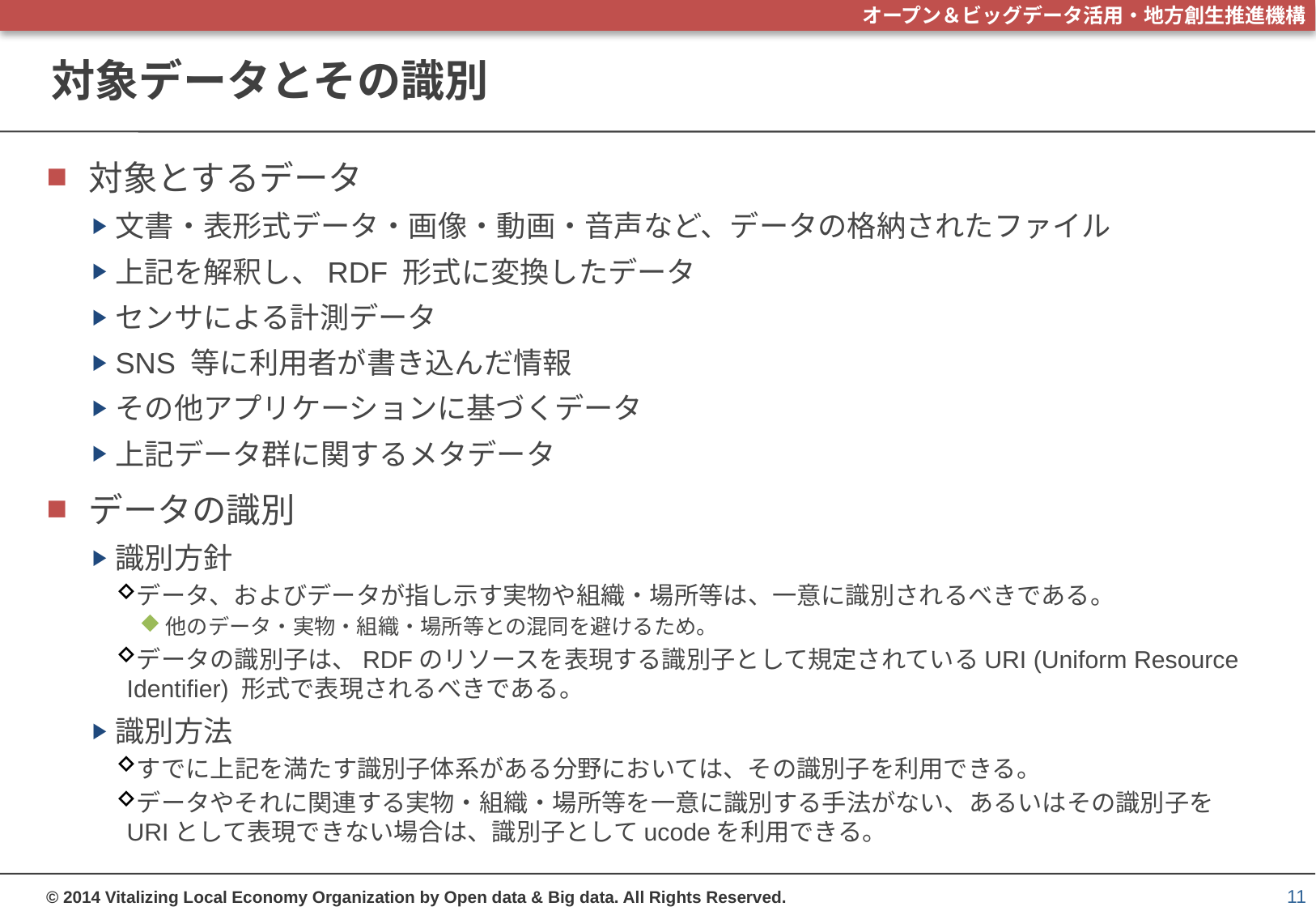

# 対象データとその識別
対象とするデータ
文書・表形式データ・画像・動画・音声など、データの格納されたファイル
上記を解釈し、RDF 形式に変換したデータ
センサによる計測データ
SNS 等に利用者が書き込んだ情報
その他アプリケーションに基づくデータ
上記データ群に関するメタデータ
データの識別
識別方針
データ、およびデータが指し示す実物や組織・場所等は、一意に識別されるべきである。
他のデータ・実物・組織・場所等との混同を避けるため。
データの識別子は、RDFのリソースを表現する識別子として規定されているURI (Uniform Resource Identifier) 形式で表現されるべきである。
識別方法
すでに上記を満たす識別子体系がある分野においては、その識別子を利用できる。
データやそれに関連する実物・組織・場所等を一意に識別する手法がない、あるいはその識別子をURIとして表現できない場合は、識別子としてucodeを利用できる。

11